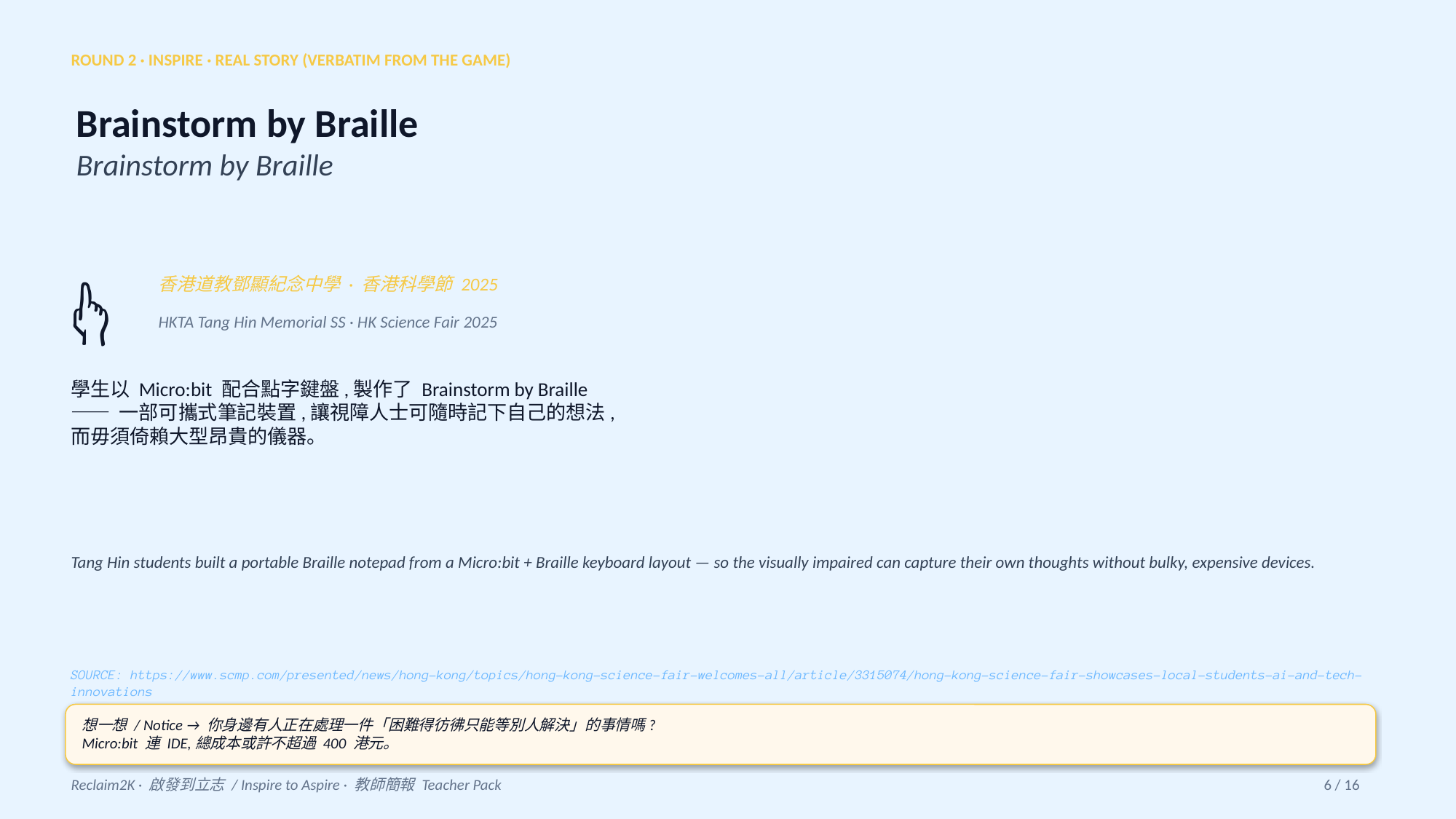

ROUND 2 · INSPIRE · REAL STORY (VERBATIM FROM THE GAME)
Brainstorm by Braille
Brainstorm by Braille
👆
香港道教鄧顯紀念中學 · 香港科學節 2025
HKTA Tang Hin Memorial SS · HK Science Fair 2025
學生以 Micro:bit 配合點字鍵盤,製作了 Brainstorm by Braille
—— 一部可攜式筆記裝置,讓視障人士可隨時記下自己的想法,
而毋須倚賴大型昂貴的儀器。
Tang Hin students built a portable Braille notepad from a Micro:bit + Braille keyboard layout — so the visually impaired can capture their own thoughts without bulky, expensive devices.
SOURCE: https://www.scmp.com/presented/news/hong-kong/topics/hong-kong-science-fair-welcomes-all/article/3315074/hong-kong-science-fair-showcases-local-students-ai-and-tech-innovations

想一想 / Notice → 你身邊有人正在處理一件「困難得彷彿只能等別人解決」的事情嗎?
Micro:bit 連 IDE,總成本或許不超過 400 港元。
Reclaim2K · 啟發到立志 / Inspire to Aspire · 教師簡報 Teacher Pack
6 / 16